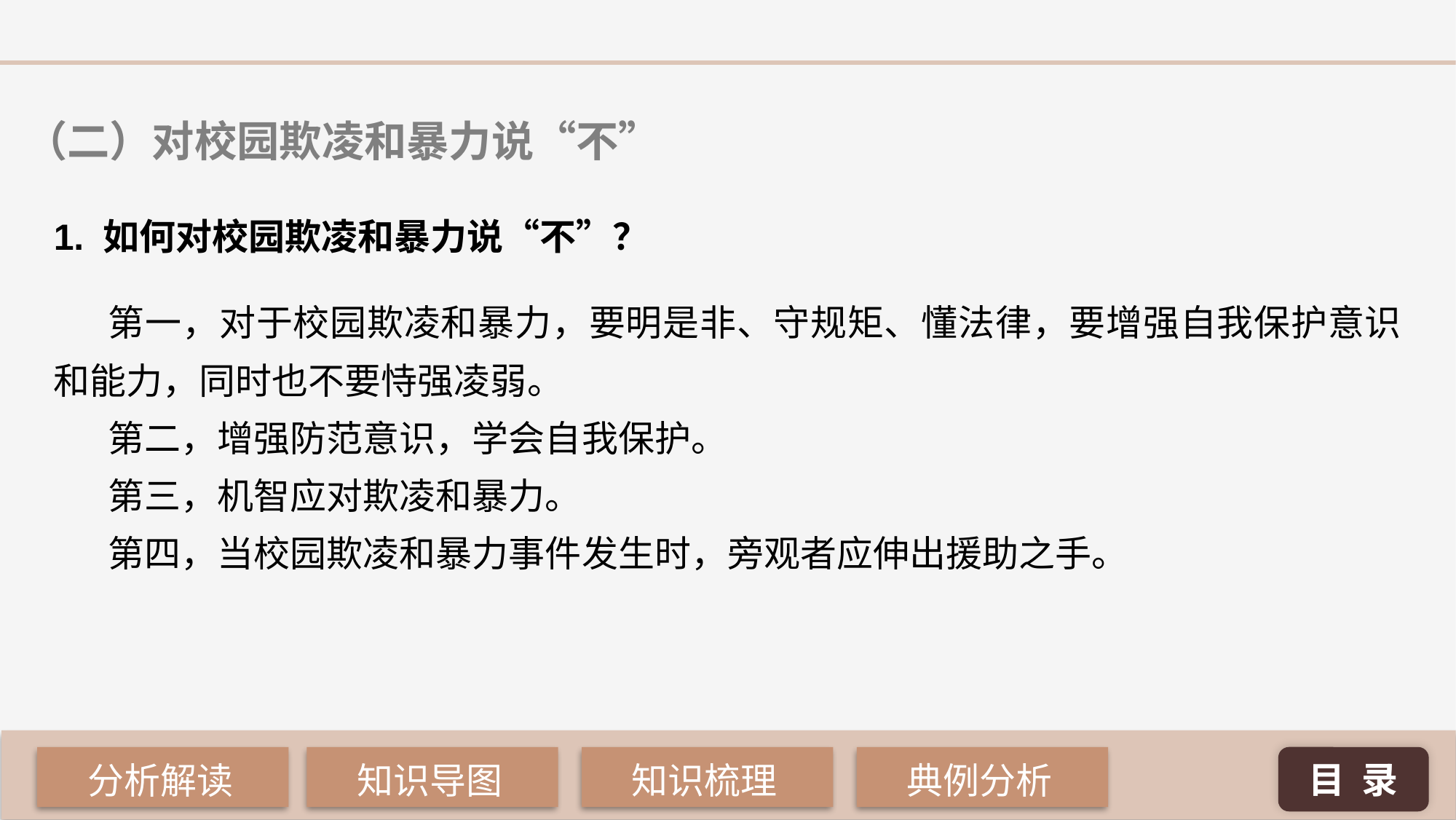

（二）对校园欺凌和暴力说“不”
1. 如何对校园欺凌和暴力说“不”？
第一，对于校园欺凌和暴力，要明是非、守规矩、懂法律，要增强自我保护意识和能力，同时也不要恃强凌弱。
第二，增强防范意识，学会自我保护。
第三，机智应对欺凌和暴力。
第四，当校园欺凌和暴力事件发生时，旁观者应伸出援助之手。